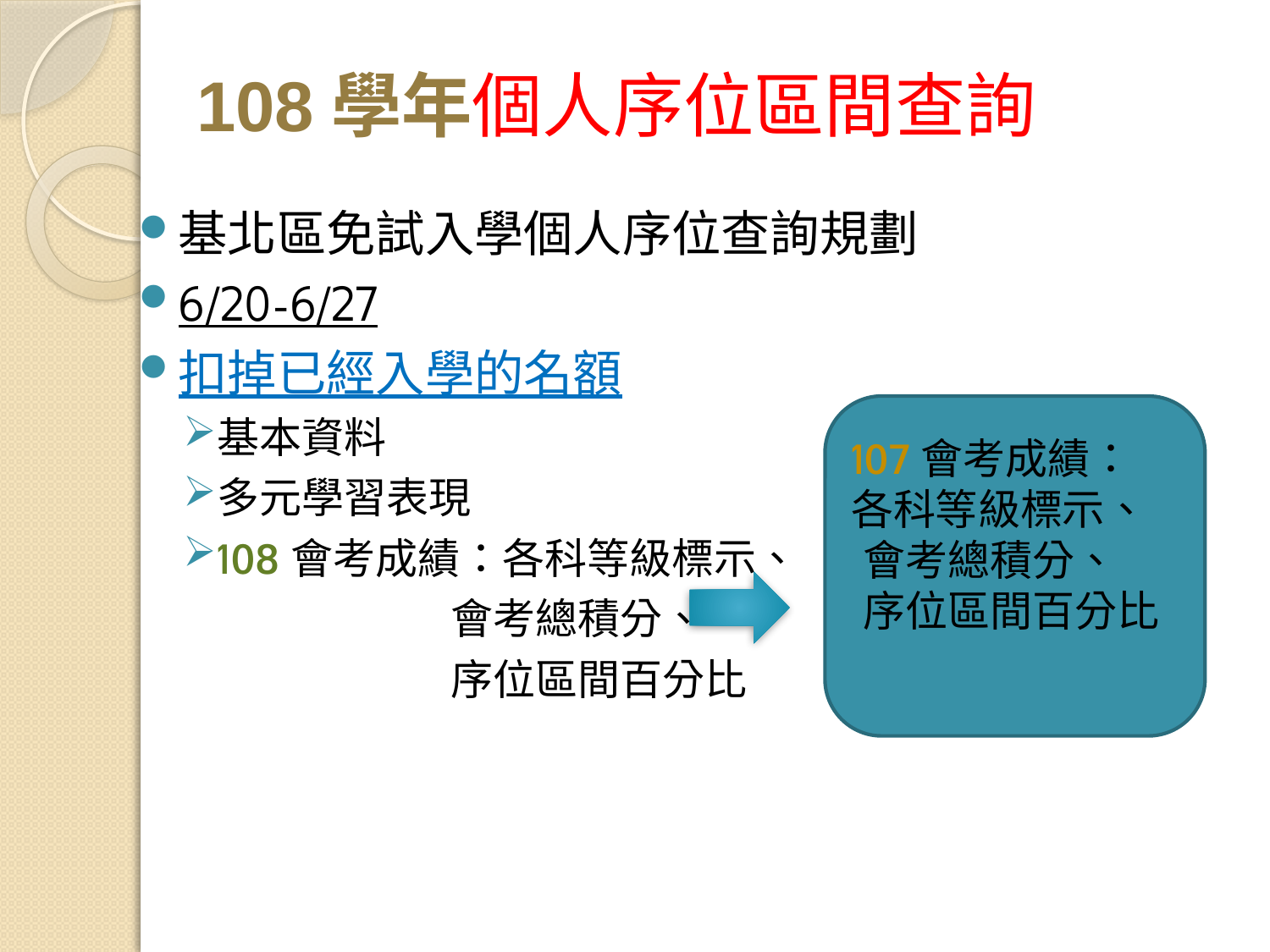

# 108學年個人序位區間查詢
基北區免試入學個人序位查詢規劃
6/20-6/27
扣掉已經入學的名額
基本資料
多元學習表現
108會考成績：各科等級標示、
                              會考總積分、
                              序位區間百分比

107會考成績：
各科等級標示、
    會考總積分、
    序位區間百分比